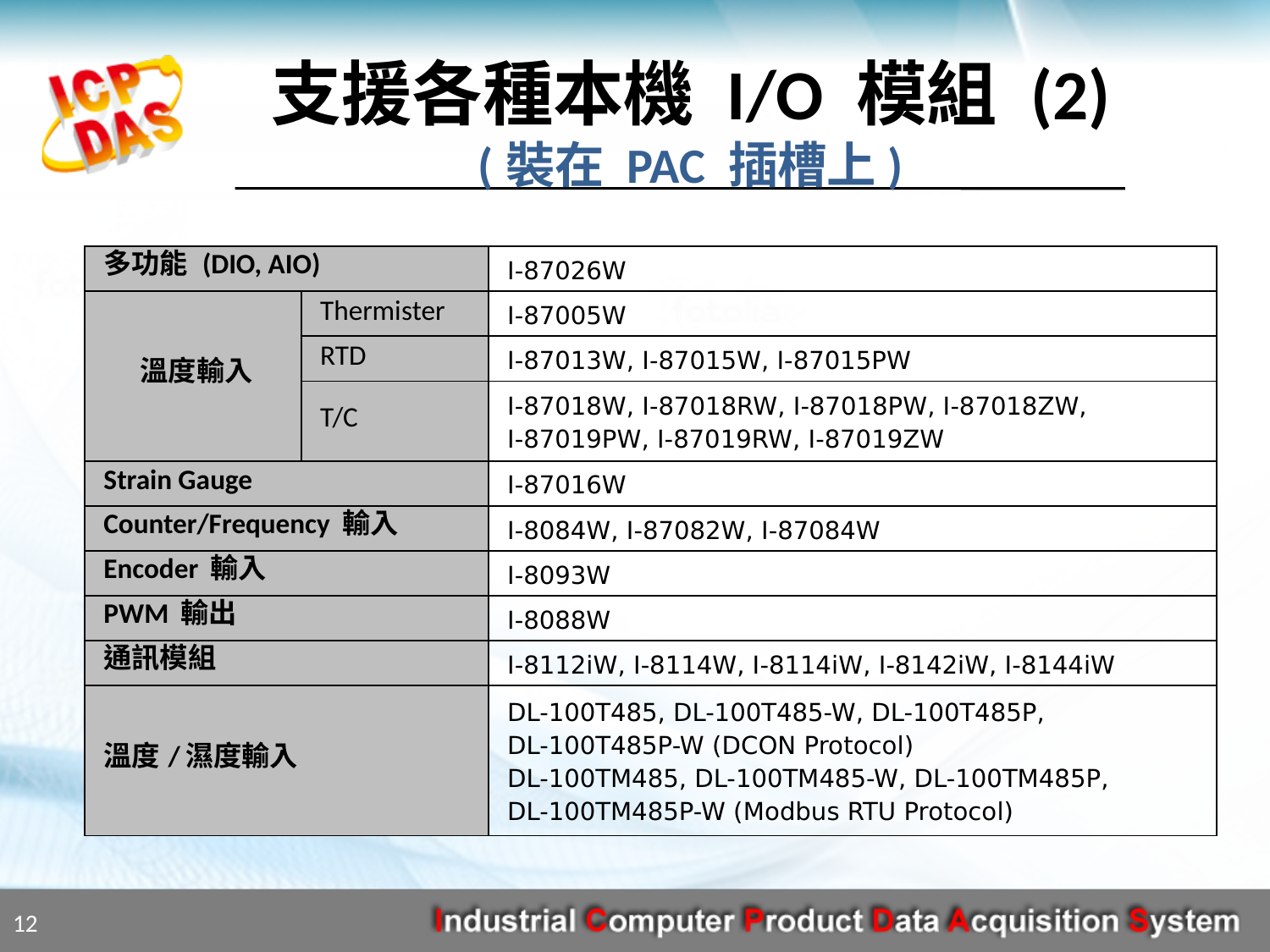

支援各種本機 I/O 模組 (2)
(裝在 PAC 插槽上)

| 多功能 (DIO, AIO) |  | I-87026W |
| --- | --- | --- |
| 溫度輸入 | Thermister | I-87005W |
|  | RTD | I-87013W, I-87015W, I-87015PW |
|  | T/C | I-87018W, I-87018RW, I-87018PW, I-87018ZW, I-87019PW, I-87019RW, I-87019ZW |
| Strain Gauge |  | I-87016W |
| Counter/Frequency 輸入 |  | I-8084W, I-87082W, I-87084W |
| Encoder 輸入 |  | I-8093W |
| PWM 輸出 |  | I-8088W |
| 通訊模組 |  | I-8112iW, I-8114W, I-8114iW, I-8142iW, I-8144iW |
| 溫度/濕度輸入 |  | DL-100T485, DL-100T485-W, DL-100T485P, DL-100T485P-W (DCON Protocol) DL-100TM485, DL-100TM485-W, DL-100TM485P, DL-100TM485P-W (Modbus RTU Protocol) |
12